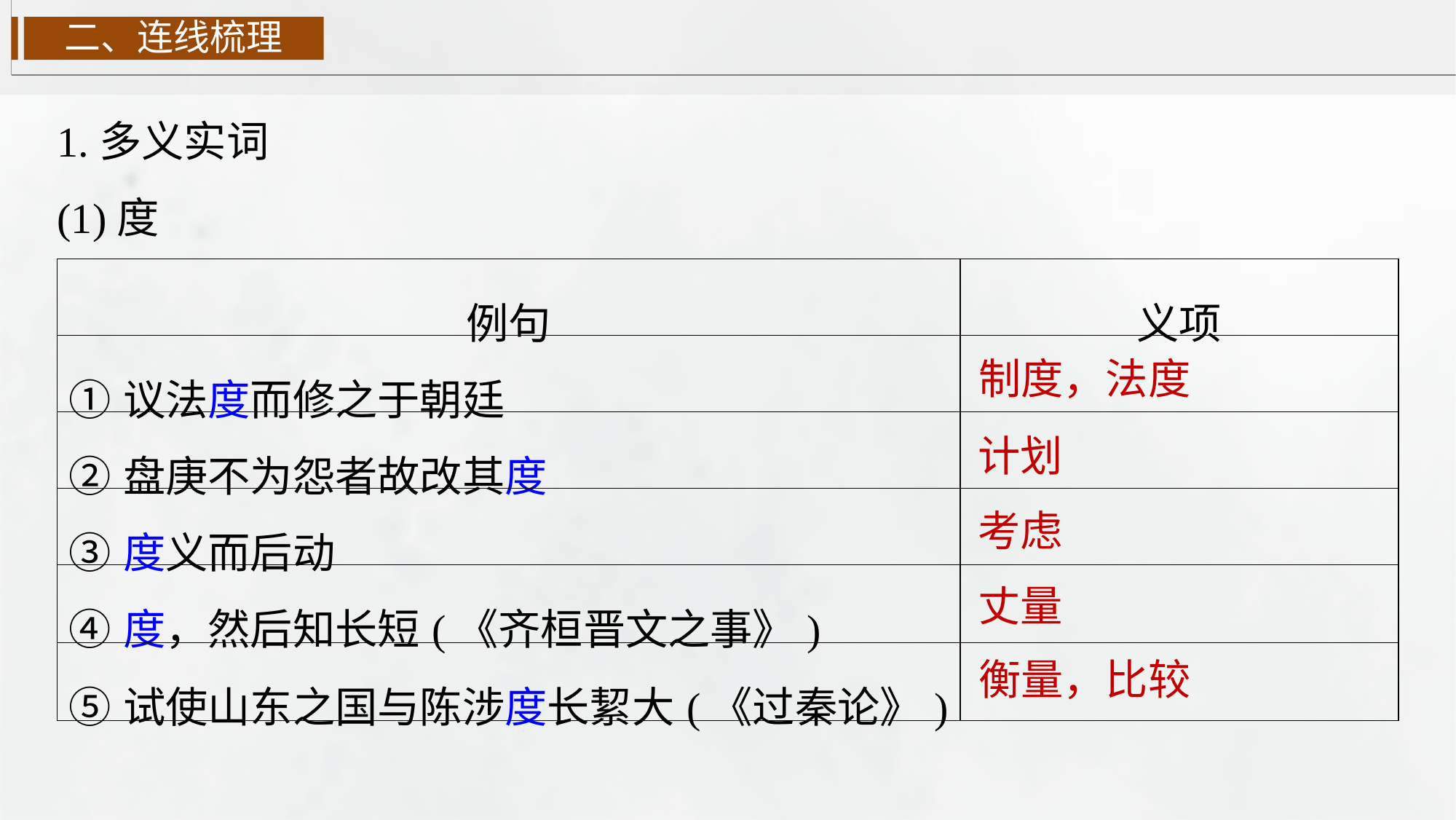

二、连线梳理

1.多义实词
(1)度
| 例句 | 义项 |
| --- | --- |
| ①议法度而修之于朝廷 |  |
| ②盘庚不为怨者故改其度 |  |
| ③度义而后动 |  |
| ④度，然后知长短(《齐桓晋文之事》) |  |
| ⑤试使山东之国与陈涉度长絜大(《过秦论》) |  |
制度，法度
计划
考虑
丈量
衡量，比较